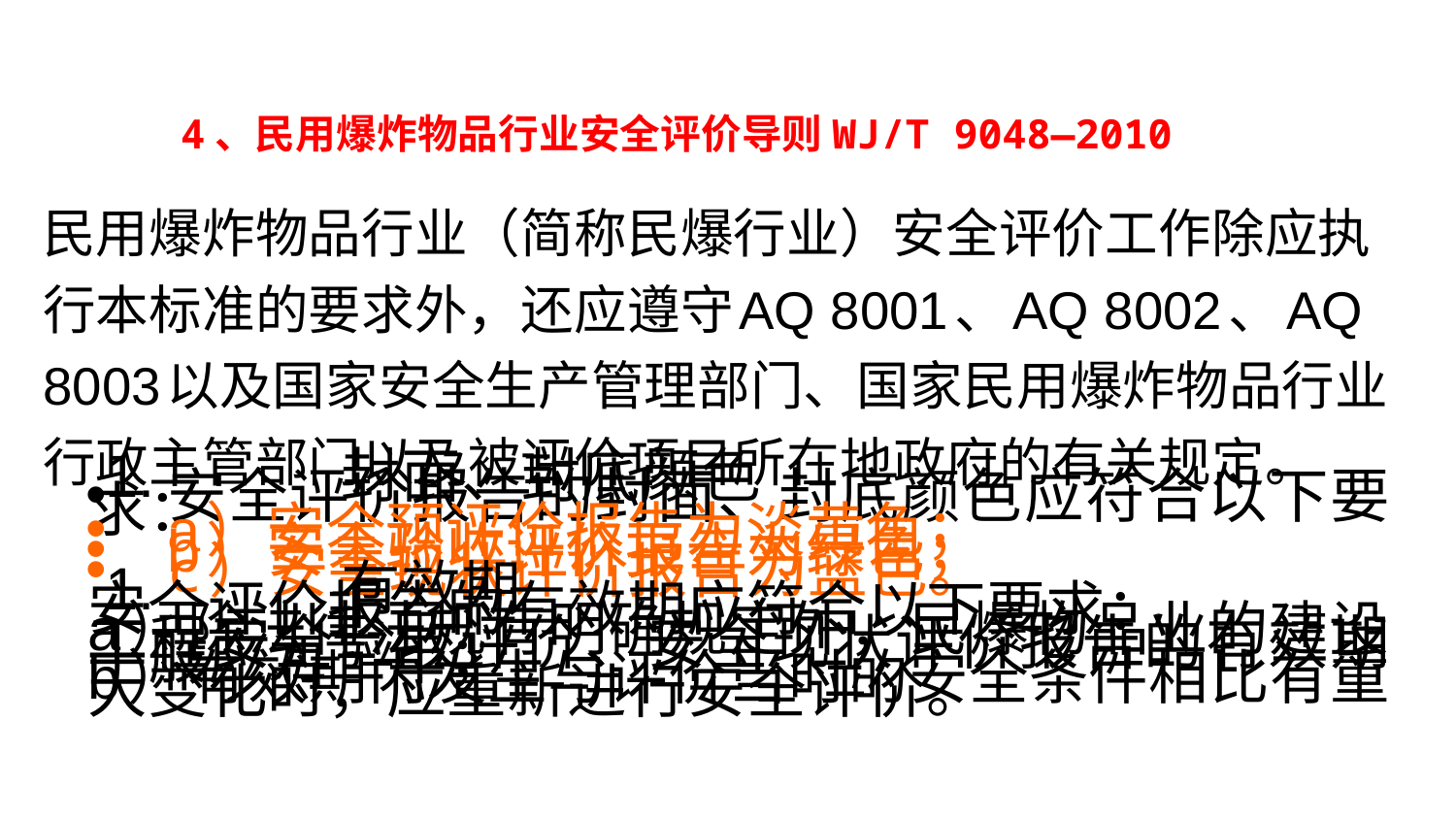

4、民用爆炸物品行业安全评价导则WJ/T 9048—2010
民用爆炸物品行业（简称民爆行业）安全评价工作除应执行本标准的要求外，还应遵守AQ 8001、AQ 8002、AQ 8003以及国家安全生产管理部门、国家民用爆炸物品行业行政主管部门以及被评价项目所在地政府的有关规定。
封面、封底颜色
安全评价报告的封面、封底颜色应符合以下要求：
a）安全预评价报告为淡黄色；
b）安全验收评价报告为绿色；
c）安全现状评价报告为蓝色。
有效期
安全评价报告的有效期应符合以下要求：
a）除法律法规有明确规定外，民爆物品业的建设工程安全验收评价、安全现状评价报告的有效期一般应为三年；
b）有效期内发生与评价当时的安全条件相比有重大变化时，应重新进行安全评价。